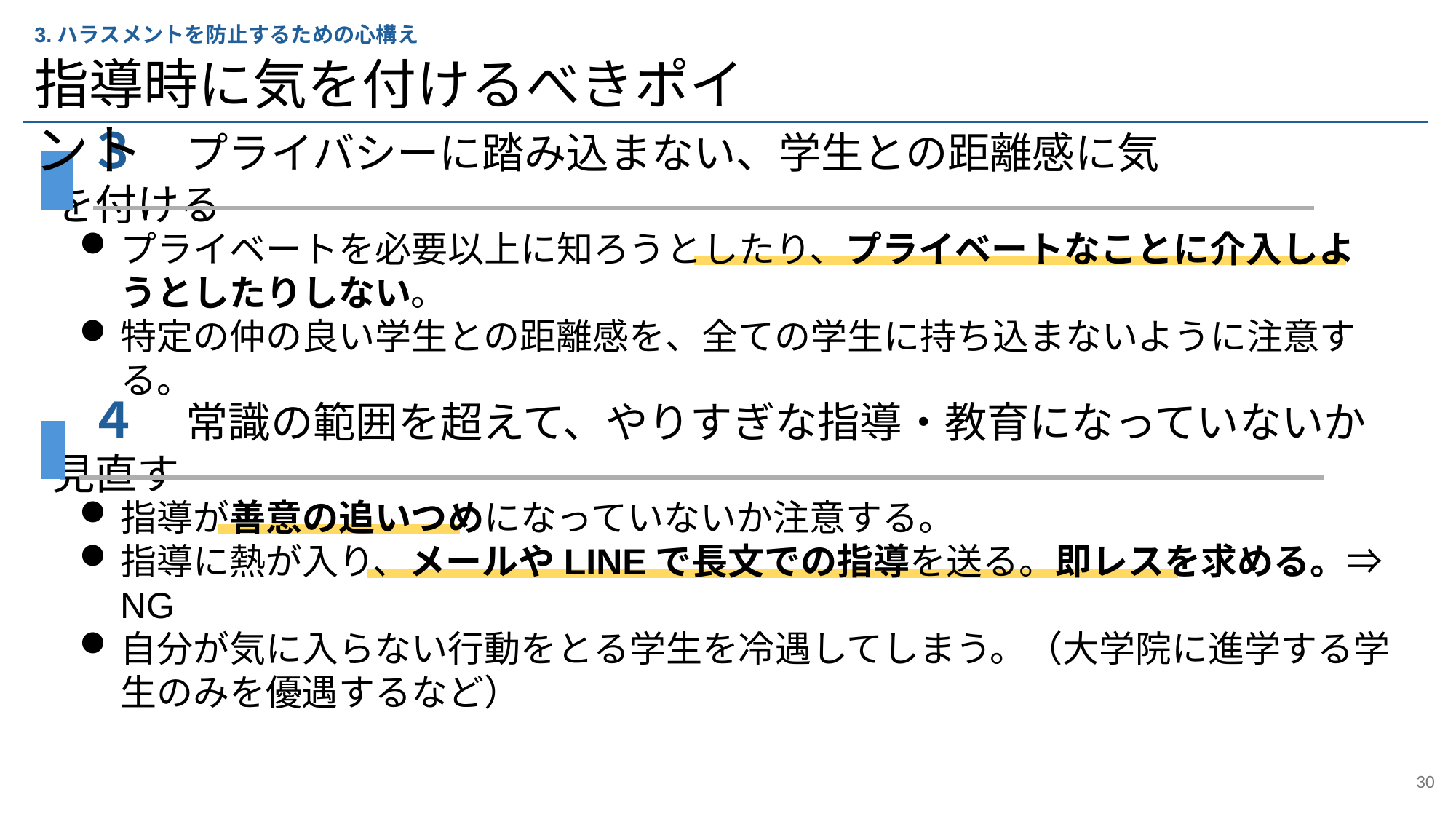

3.ハラスメントを防止するための心構え
指導時に気を付けるべきポイント
　３　プライバシーに踏み込まない、学生との距離感に気を付ける

プライベートを必要以上に知ろうとしたり、プライベートなことに介入しようとしたりしない。
特定の仲の良い学生との距離感を、全ての学生に持ち込まないように注意する。
　４　常識の範囲を超えて、やりすぎな指導・教育になっていないか見直す

指導が善意の追いつめになっていないか注意する。
指導に熱が入り、メールやLINEで長文での指導を送る。即レスを求める。⇒NG
自分が気に入らない行動をとる学生を冷遇してしまう。（大学院に進学する学生のみを優遇するなど）
30